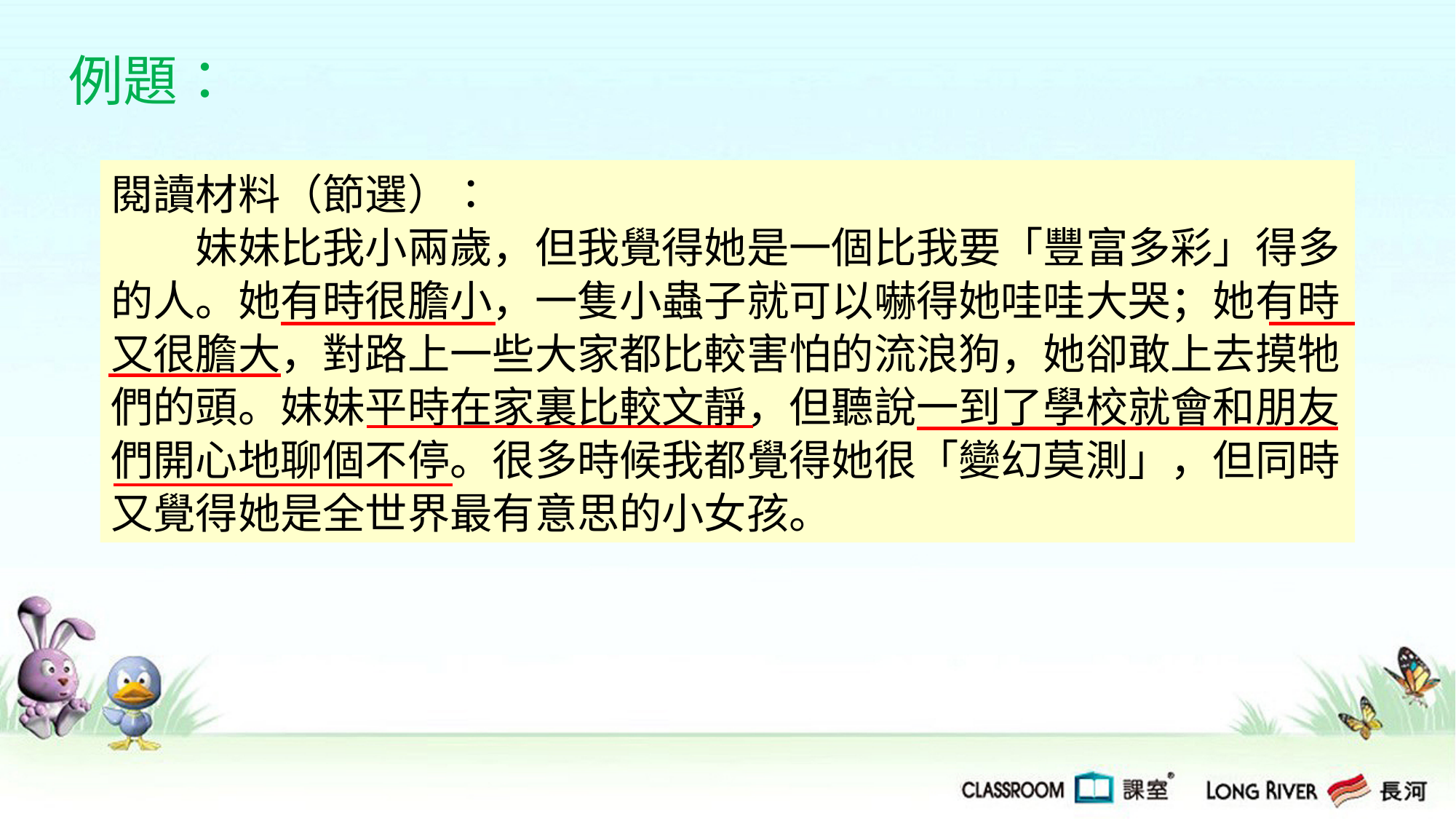

例題：
閱讀材料（節選）：
　　妹妹比我小兩歲，但我覺得她是一個比我要「豐富多彩」得多的人。她有時很膽小，一隻小蟲子就可以嚇得她哇哇大哭；她有時又很膽大，對路上一些大家都比較害怕的流浪狗，她卻敢上去摸牠們的頭。妹妹平時在家裏比較文靜，但聽說一到了學校就會和朋友們開心地聊個不停。很多時候我都覺得她很「變幻莫測」，但同時又覺得她是全世界最有意思的小女孩。